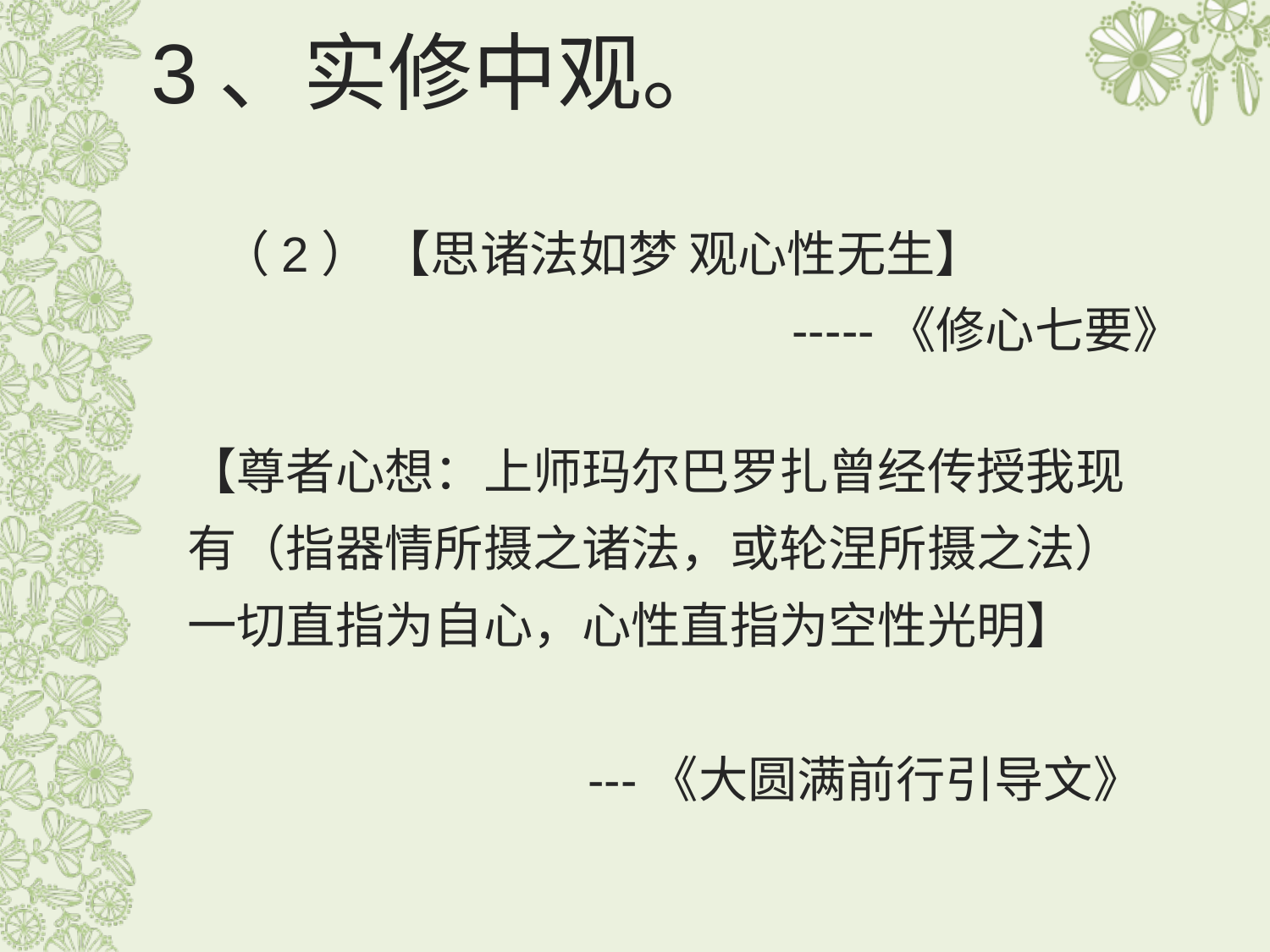

# 3、实修中观。
（2） 【思诸法如梦 观心性无生】
-----《修心七要》
【尊者心想：上师玛尔巴罗扎曾经传授我现有（指器情所摄之诸法，或轮涅所摄之法）一切直指为自心，心性直指为空性光明】

---《大圆满前行引导文》